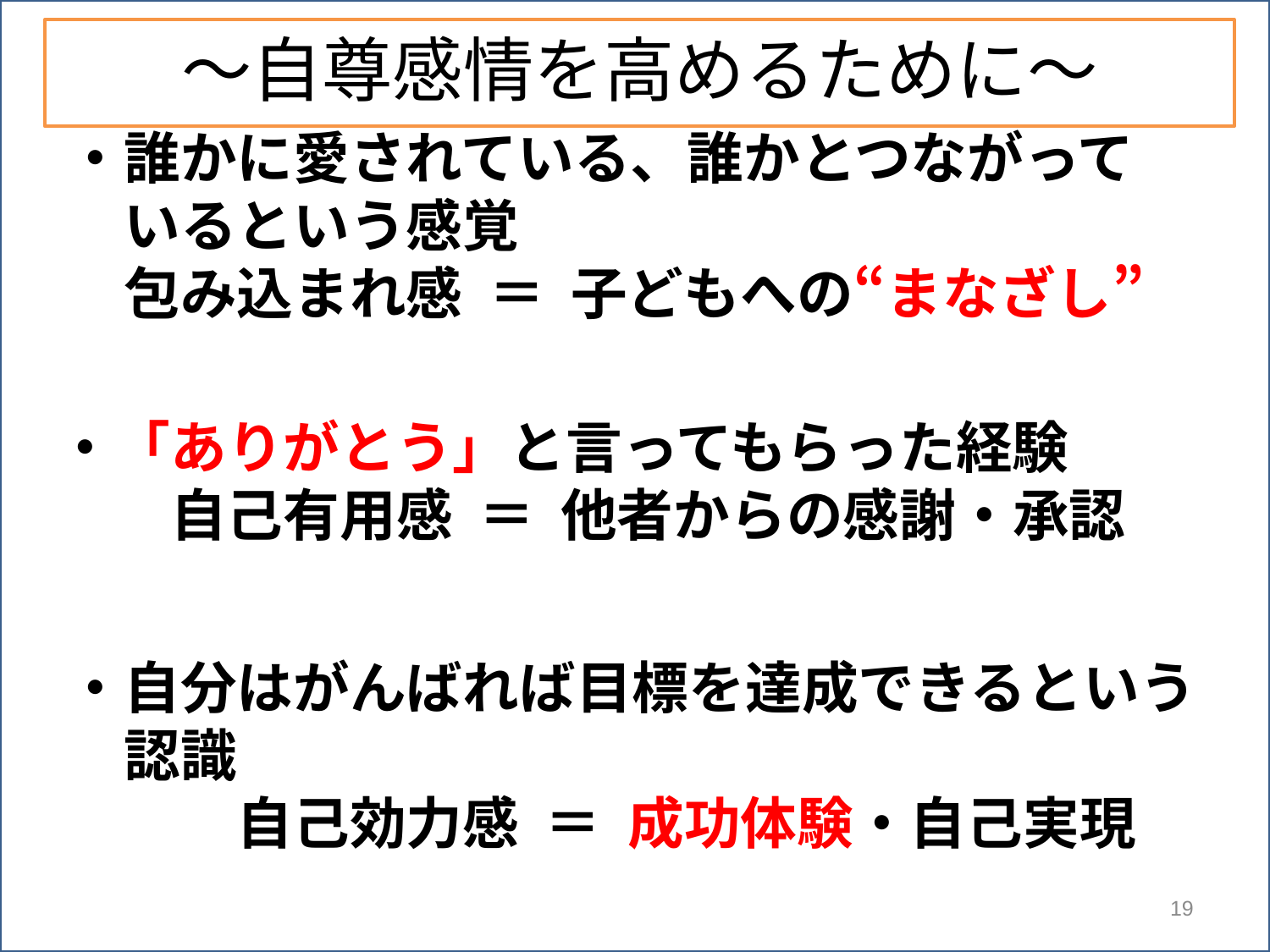

～自尊感情を高めるために～
・誰かに愛されている、誰かとつながって
　いるという感覚
　包み込まれ感  ＝  子どもへの“まなざし”
・「ありがとう」と言ってもらった経験
　　自己有用感  ＝  他者からの感謝・承認
・自分はがんばれば目標を達成できるという
　認識
　　　自己効力感  ＝  成功体験・自己実現
19